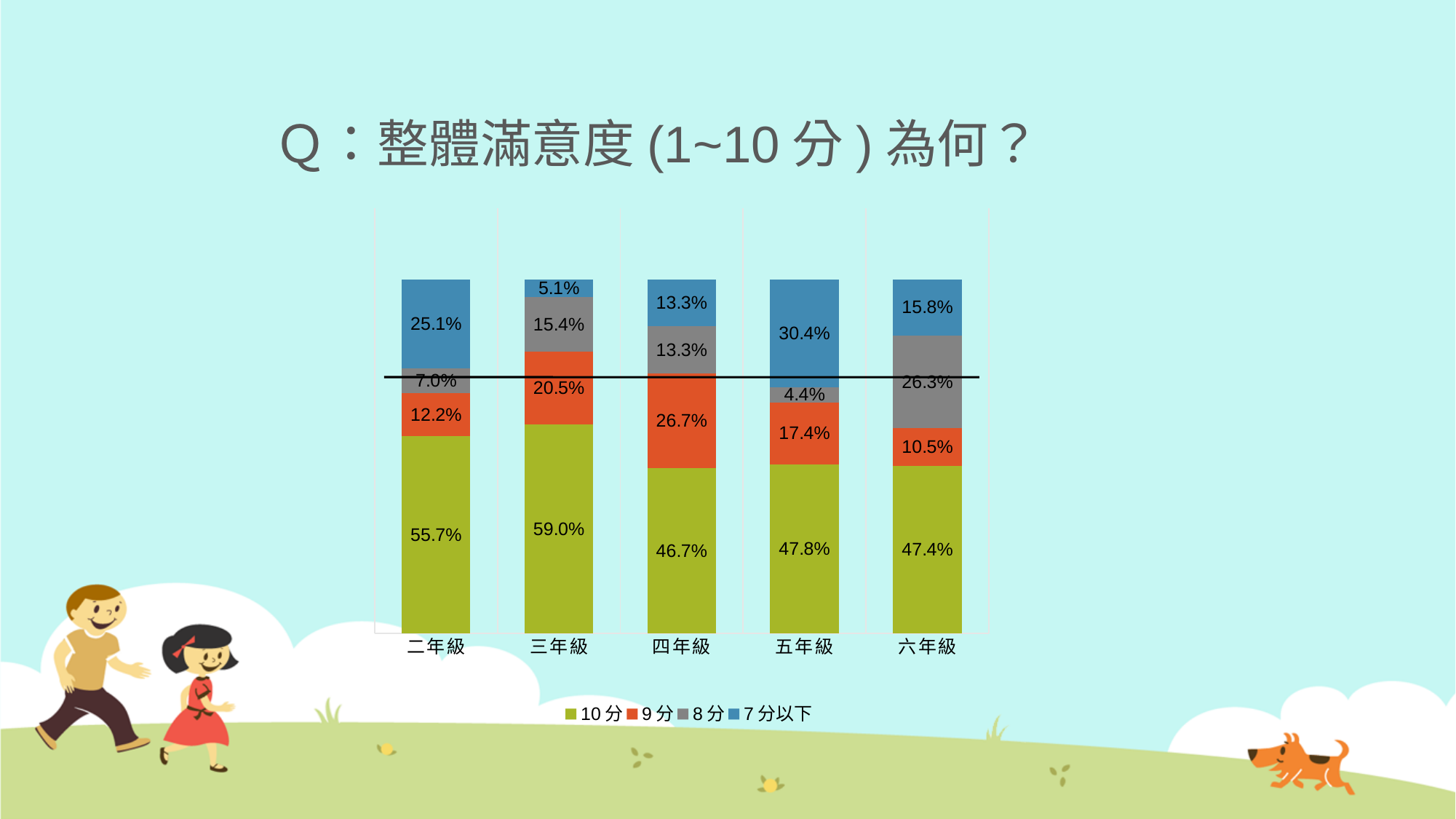

# Ｑ：整體滿意度(1~10分)為何？

### Chart

| Category | 10分 | 9分 | 8分 | 7分以下 |
|---|---|---|---|---|
| 二年級 | 0.557 | 0.122 | 0.07 | 0.251 |
| 三年級 | 0.59 | 0.205 | 0.154 | 0.051 |
| 四年級 | 0.467 | 0.267 | 0.133 | 0.133 |
| 五年級 | 0.478 | 0.174 | 0.044 | 0.304 |
| 六年級 | 0.474 | 0.105 | 0.263 | 0.158 |